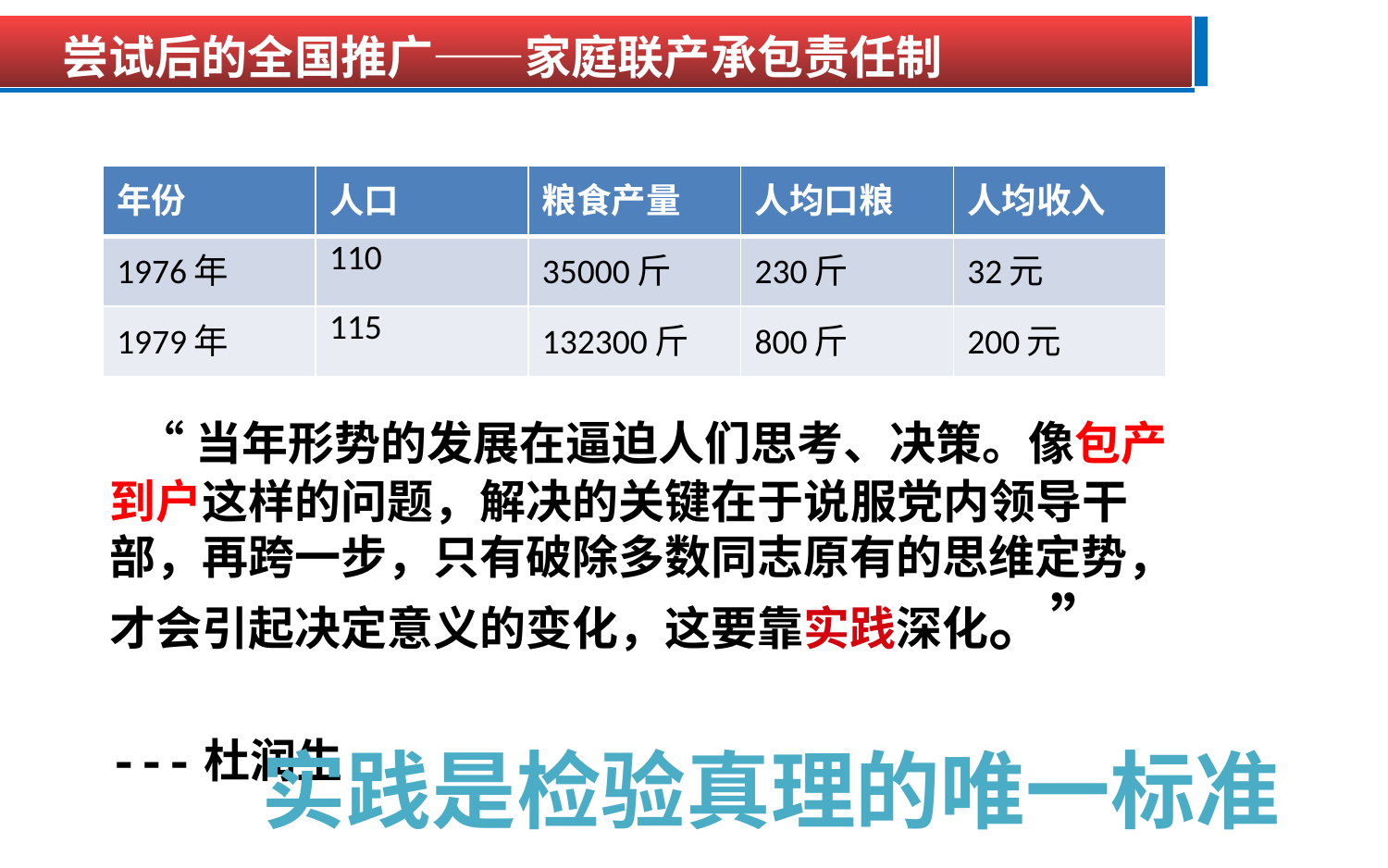

尝试后的全国推广——家庭联产承包责任制

| 年份 | 人口 | 粮食产量 | 人均口粮 | 人均收入 |
| --- | --- | --- | --- | --- |
| 1976年 | 110 | 35000斤 | 230斤 | 32元 |
| 1979年 | 115 | 132300斤 | 800斤 | 200元 |
  “当年形势的发展在逼迫人们思考、决策。像包产到户这样的问题，解决的关键在于说服党内领导干部，再跨一步，只有破除多数同志原有的思维定势，才会引起决定意义的变化，这要靠实践深化。”
                            ---杜润生
实践是检验真理的唯一标准